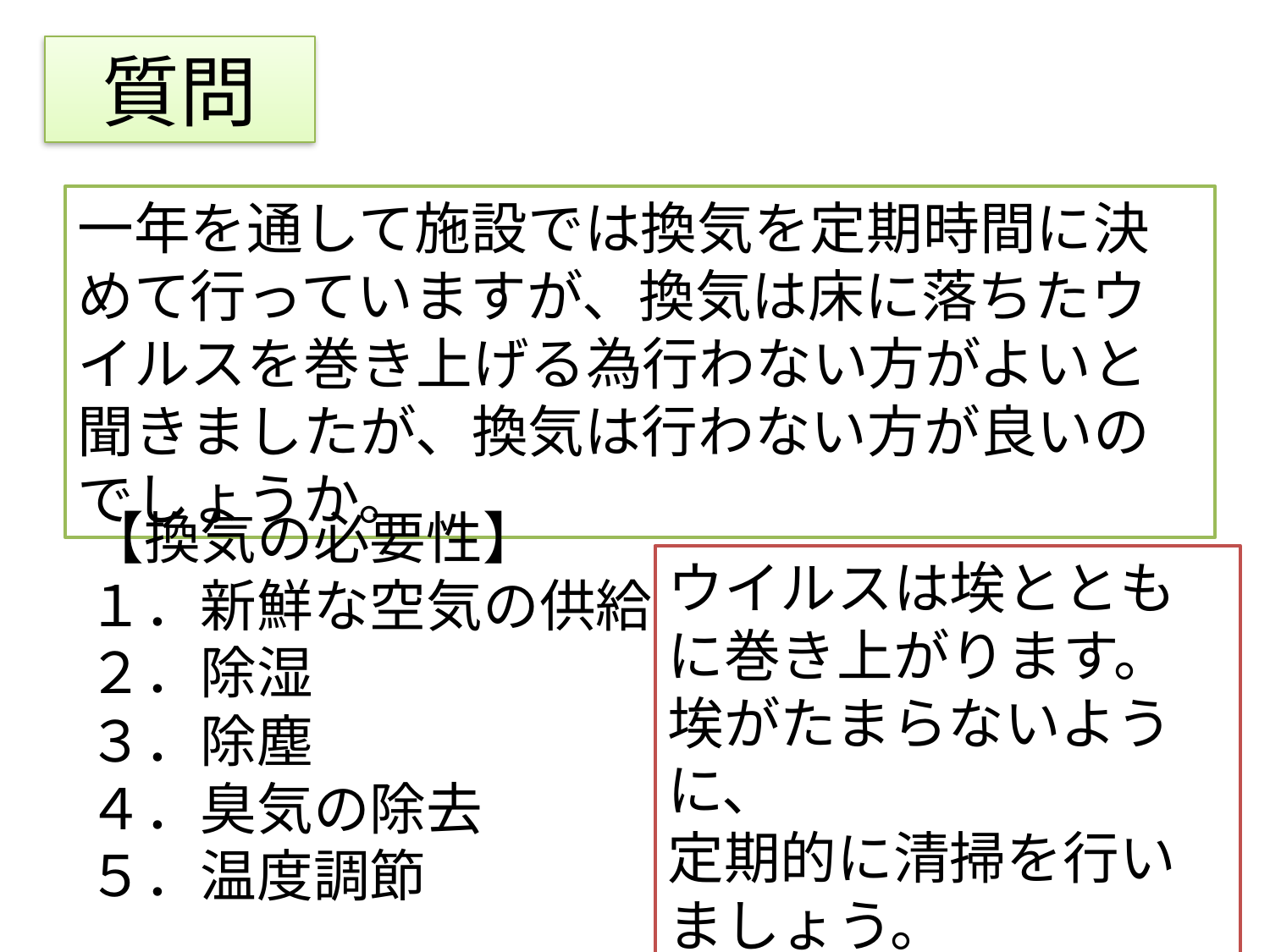

質問
一年を通して施設では換気を定期時間に決めて行っていますが、換気は床に落ちたウイルスを巻き上げる為行わない方がよいと聞きましたが、換気は行わない方が良いのでしょうか。
【換気の必要性】
１．新鮮な空気の供給
２．除湿
３．除塵
４．臭気の除去
５．温度調節
ウイルスは埃とともに巻き上がります。
埃がたまらないように、
定期的に清掃を行いましょう。